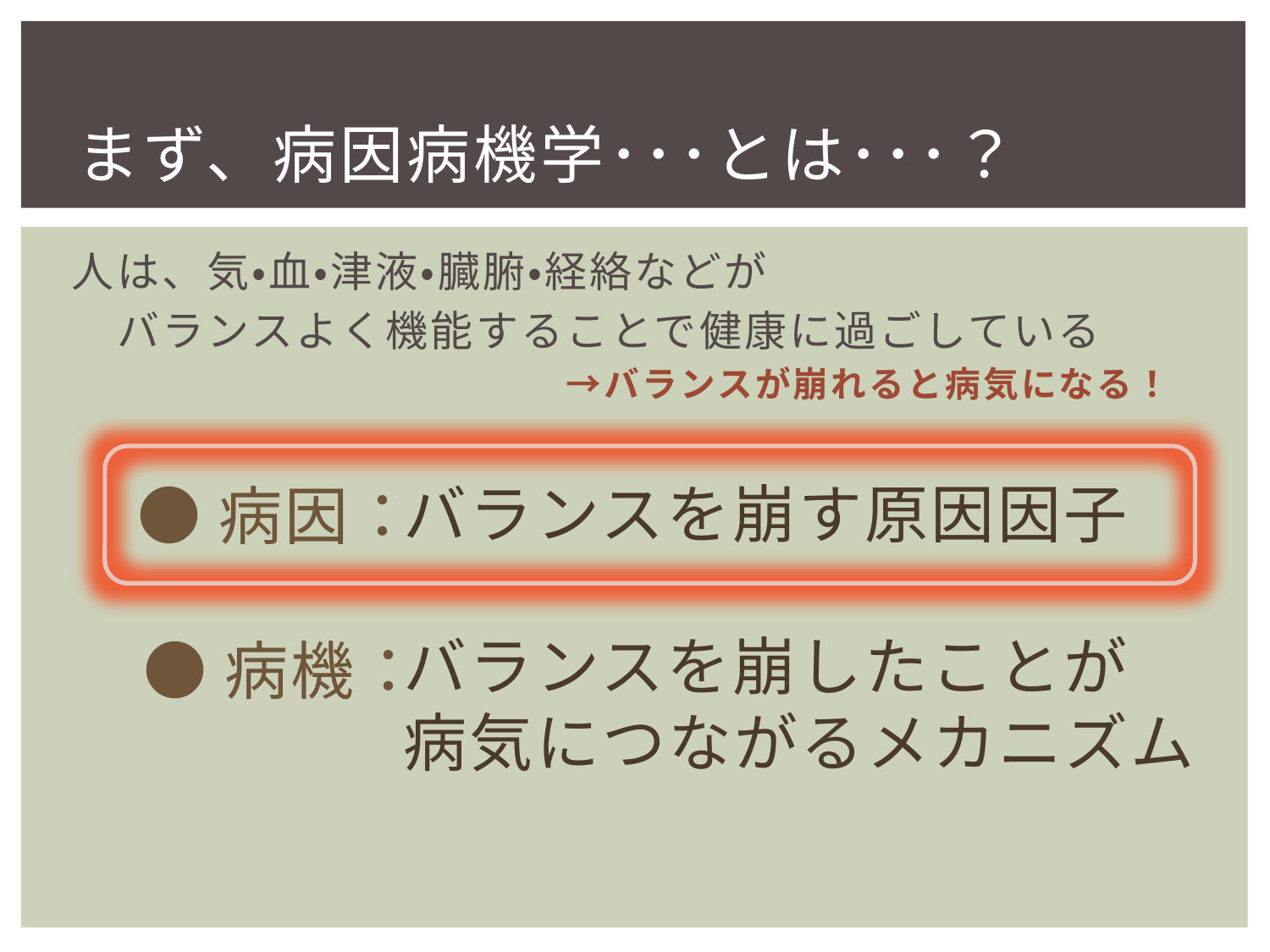

# まず、病因病機学･･･とは･･･？
人は、気・血・津液・臓腑・経絡などが
　バランスよく機能することで健康に過ごしている
　　　　　　　　　　　　　→バランスが崩れると病気になる！

バランスを崩す原因因子

●病因：
バランスを崩したことが　　　　　病気につながるメカニズム

●病機：